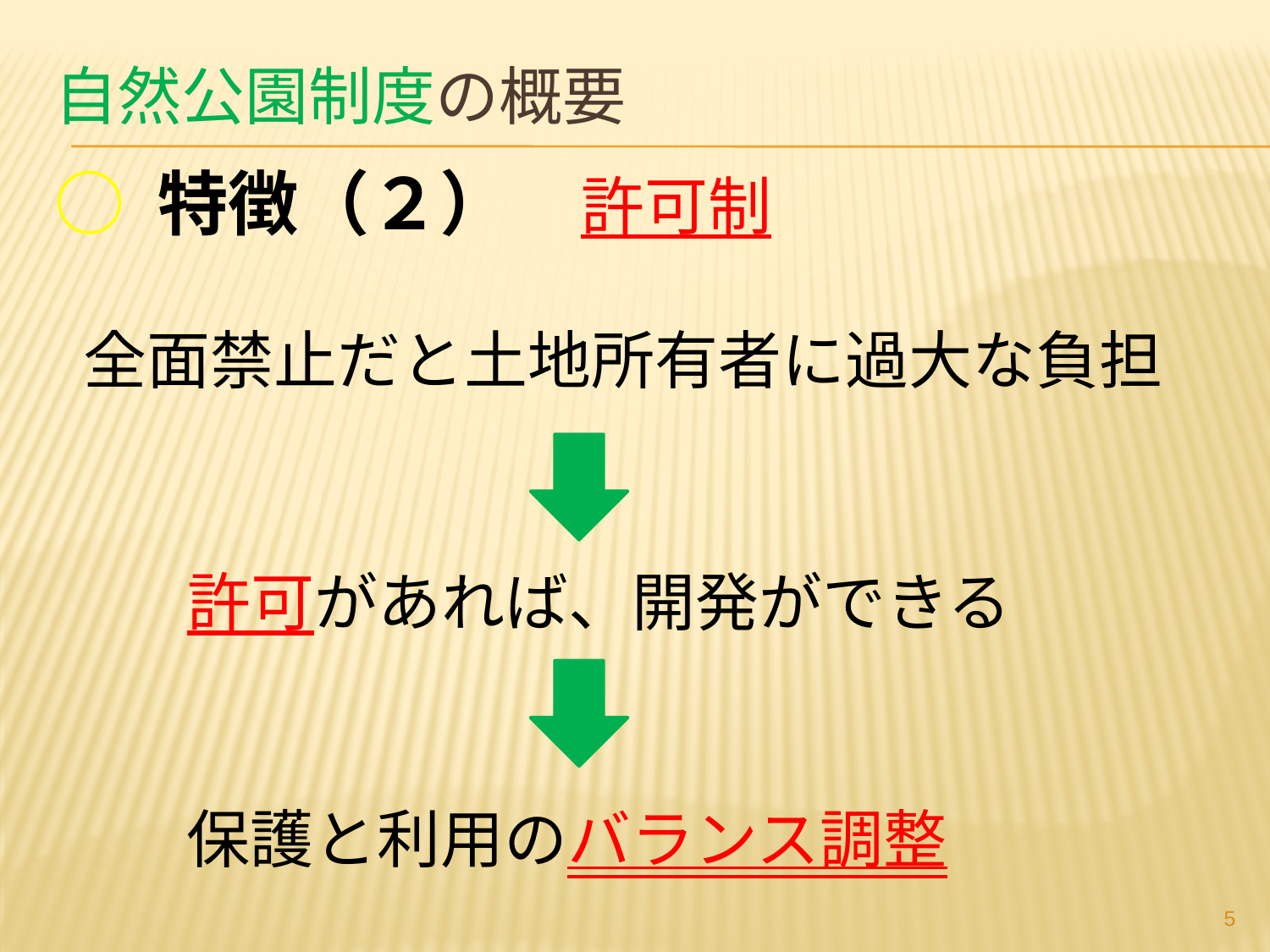

# 自然公園制度の概要
○ 特徴（２）　許可制

全面禁止だと土地所有者に過大な負担

許可があれば、開発ができる

保護と利用のバランス調整
5